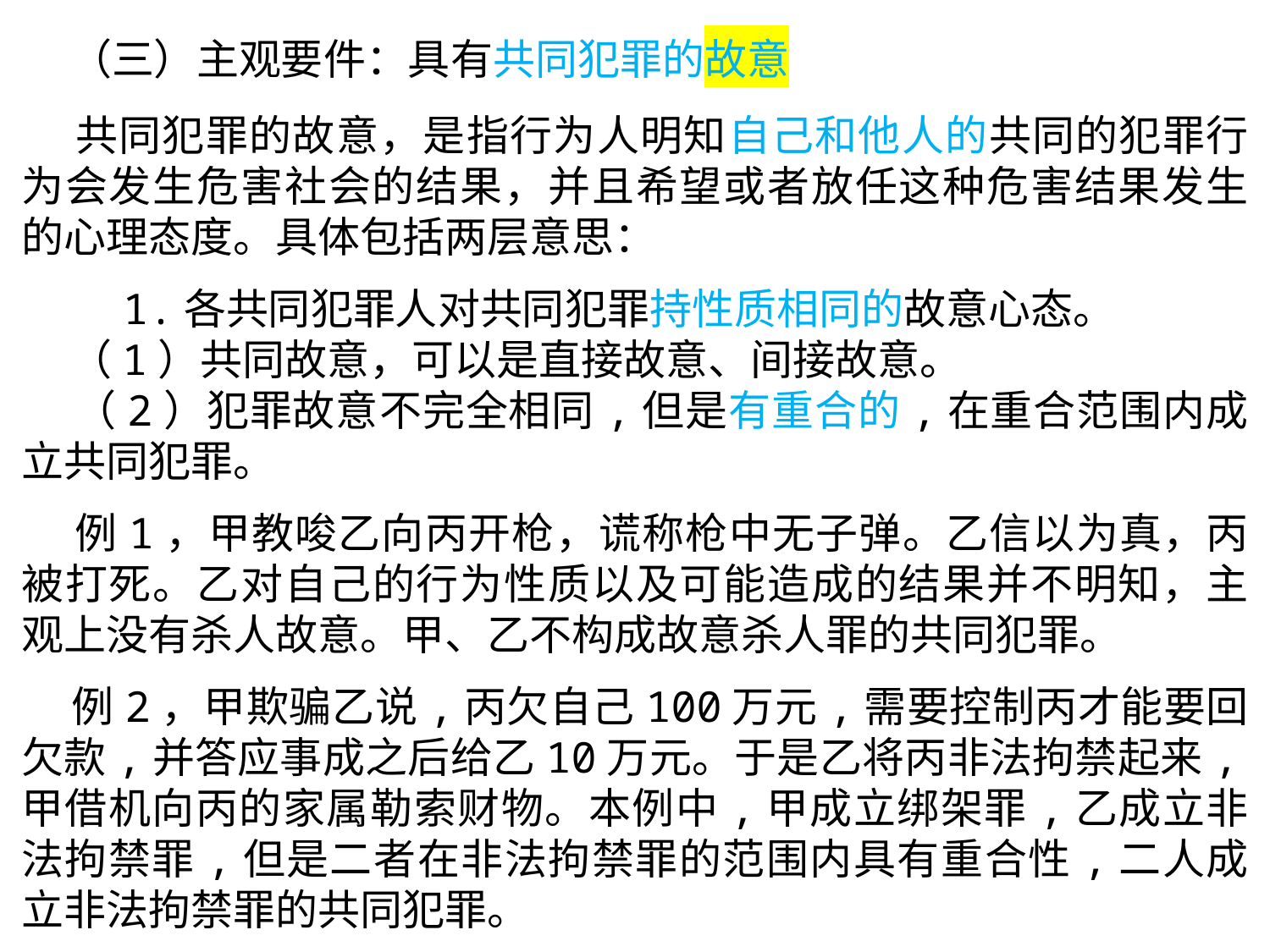

（三）主观要件：具有共同犯罪的故意

    共同犯罪的故意，是指行为人明知自己和他人的共同的犯罪行为会发生危害社会的结果，并且希望或者放任这种危害结果发生的心理态度。具体包括两层意思：

    1.各共同犯罪人对共同犯罪持性质相同的故意心态。
    （1）共同故意，可以是直接故意、间接故意。
    （2）犯罪故意不完全相同,但是有重合的,在重合范围内成立共同犯罪。

    例1，甲教唆乙向丙开枪，谎称枪中无子弹。乙信以为真，丙被打死。乙对自己的行为性质以及可能造成的结果并不明知，主观上没有杀人故意。甲、乙不构成故意杀人罪的共同犯罪。

    例2，甲欺骗乙说,丙欠自己100万元,需要控制丙才能要回欠款,并答应事成之后给乙10万元。于是乙将丙非法拘禁起来,甲借机向丙的家属勒索财物。本例中,甲成立绑架罪,乙成立非法拘禁罪,但是二者在非法拘禁罪的范围内具有重合性,二人成立非法拘禁罪的共同犯罪。